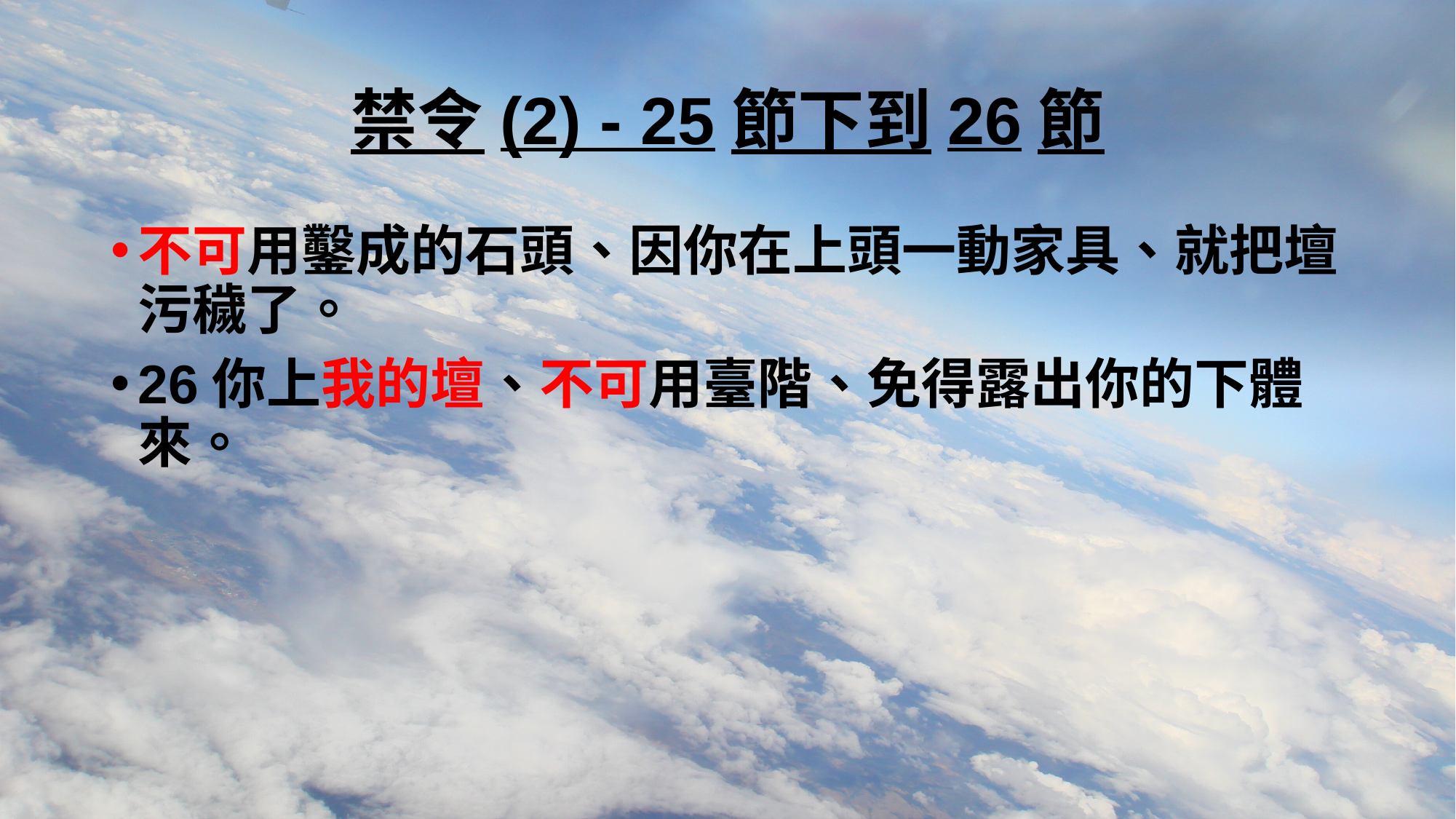

# 禁令(2) - 25節下到26節
不可用鑿成的石頭、因你在上頭一動家具、就把壇污穢了。
26你上我的壇、不可用臺階、免得露出你的下體來。